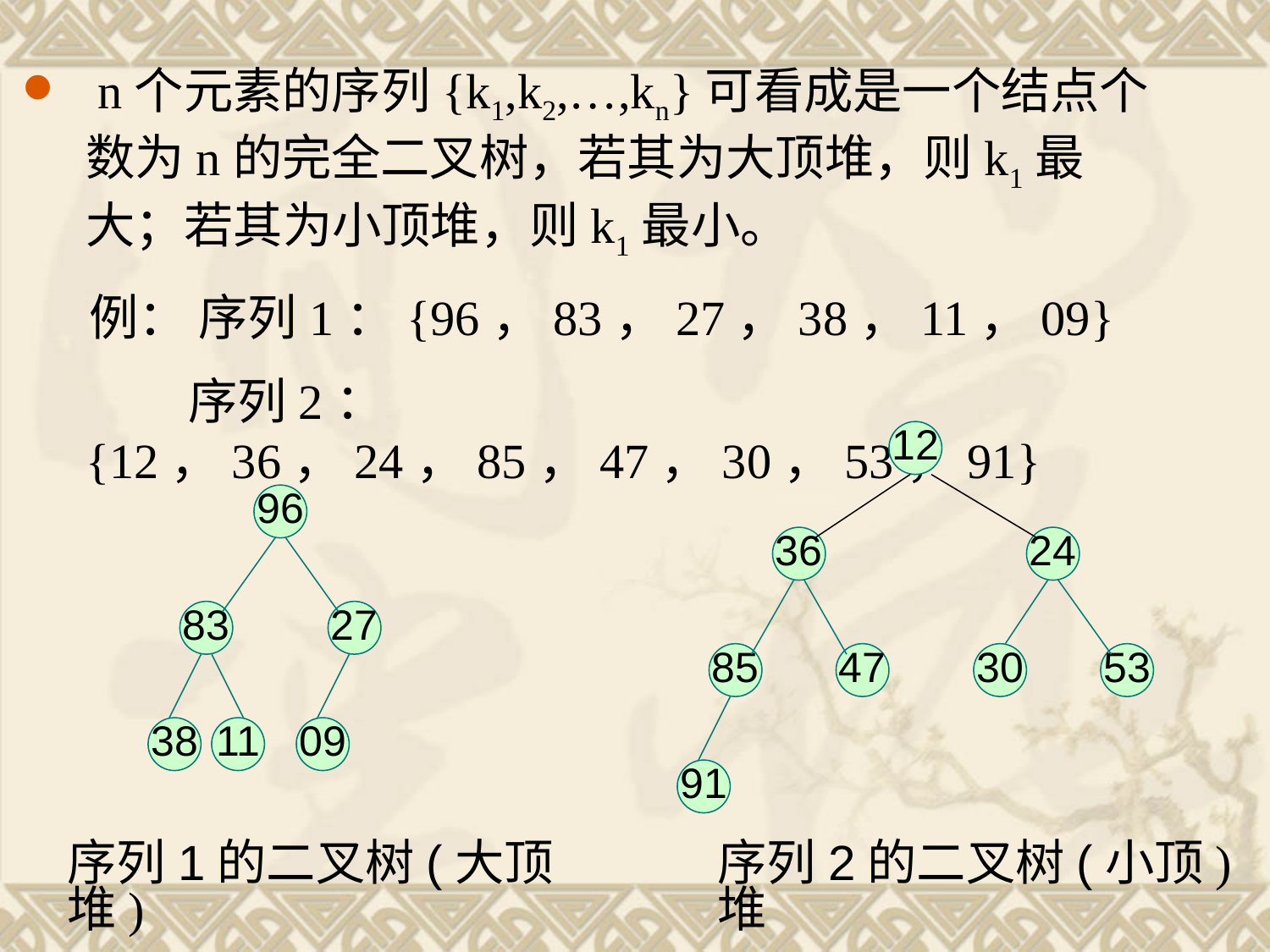

n个元素的序列{k1,k2,…,kn}可看成是一个结点个数为n的完全二叉树，若其为大顶堆，则k1最大；若其为小顶堆，则k1最小。
     例： 序列1：{96，83，27，38，11，09}
              序列2：{12，36，24，85，47，30，53，91}
12

96
36
24

83
27
85
47
30
53

38
11
09
91
序列1的二叉树(大顶堆)
序列2的二叉树(小顶)堆